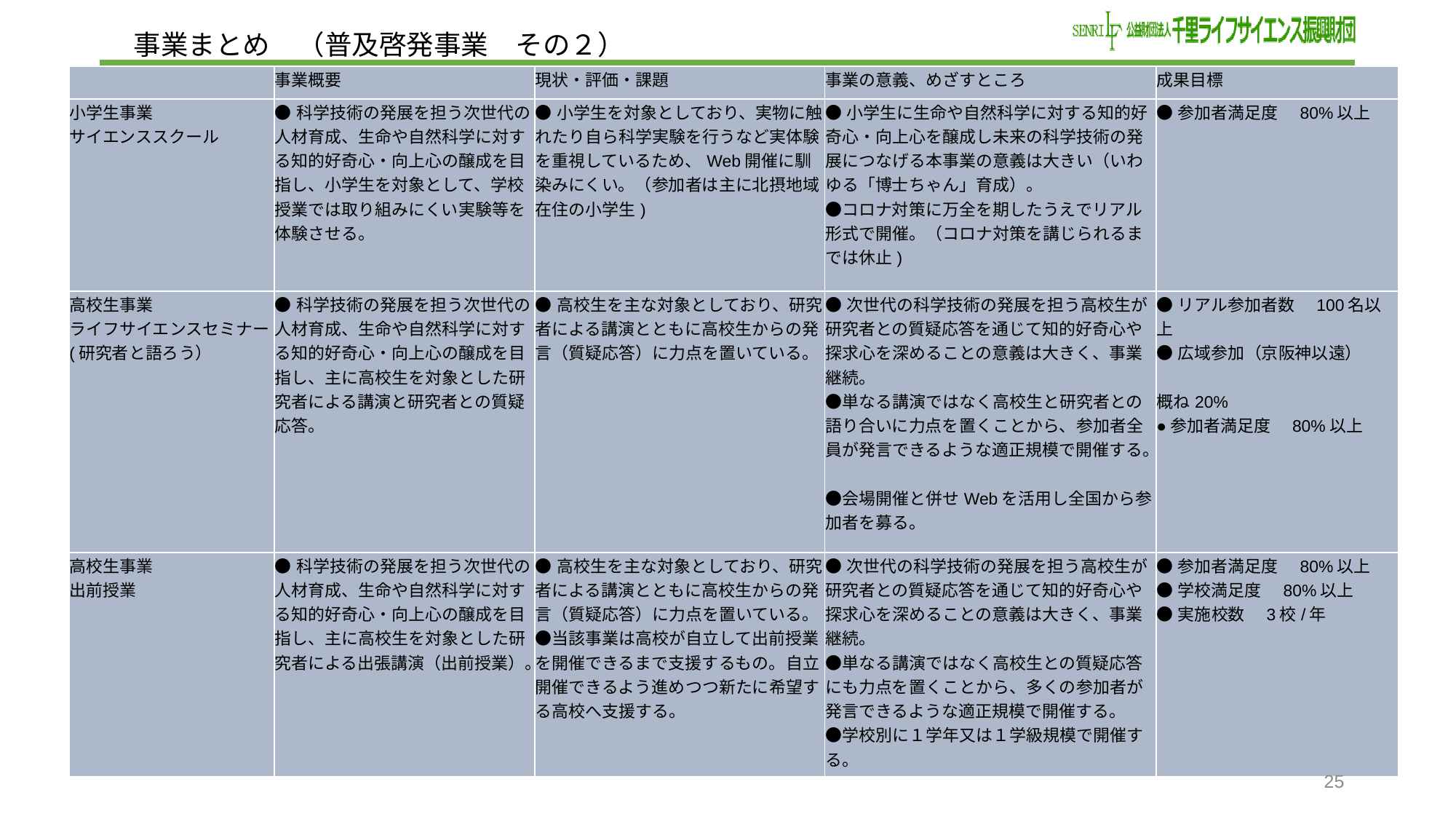

事業まとめ　（普及啓発事業　その２）
|  | 事業概要 | 現状・評価・課題 | 事業の意義、めざすところ | 成果目標 |
| --- | --- | --- | --- | --- |
| 小学生事業 サイエンススクール | ●科学技術の発展を担う次世代の人材育成、生命や自然科学に対する知的好奇心・向上心の醸成を目指し、小学生を対象として、学校授業では取り組みにくい実験等を体験させる。 | ●小学生を対象としており、実物に触れたり自ら科学実験を行うなど実体験を重視しているため、Web開催に馴染みにくい。（参加者は主に北摂地域在住の小学生) | ●小学生に生命や自然科学に対する知的好奇心・向上心を醸成し未来の科学技術の発展につなげる本事業の意義は大きい（いわゆる「博士ちゃん」育成）。 ●コロナ対策に万全を期したうえでリアル形式で開催。（コロナ対策を講じられるまでは休止) | ●参加者満足度　80%以上 |
| 高校生事業 ライフサイエンスセミナー (研究者と語ろう） | ●科学技術の発展を担う次世代の人材育成、生命や自然科学に対する知的好奇心・向上心の醸成を目指し、主に高校生を対象とした研究者による講演と研究者との質疑応答。 | ●高校生を主な対象としており、研究者による講演とともに高校生からの発言（質疑応答）に力点を置いている。 | ●次世代の科学技術の発展を担う高校生が研究者との質疑応答を通じて知的好奇心や探求心を深めることの意義は大きく、事業継続。 ●単なる講演ではなく高校生と研究者との語り合いに力点を置くことから、参加者全員が発言できるような適正規模で開催する。 ●会場開催と併せWebを活用し全国から参加者を募る。 | ●リアル参加者数　100名以上 ●広域参加（京阪神以遠） 　　　　　　　　　　　　　　概ね20% ●参加者満足度　80%以上 |
| 高校生事業 出前授業 | ●科学技術の発展を担う次世代の人材育成、生命や自然科学に対する知的好奇心・向上心の醸成を目指し、主に高校生を対象とした研究者による出張講演（出前授業）。 | ●高校生を主な対象としており、研究者による講演とともに高校生からの発言（質疑応答）に力点を置いている。 ●当該事業は高校が自立して出前授業を開催できるまで支援するもの。自立開催できるよう進めつつ新たに希望する高校へ支援する。 | ●次世代の科学技術の発展を担う高校生が研究者との質疑応答を通じて知的好奇心や探求心を深めることの意義は大きく、事業継続。 ●単なる講演ではなく高校生との質疑応答にも力点を置くことから、多くの参加者が発言できるような適正規模で開催する。 ●学校別に１学年又は１学級規模で開催する。 | ●参加者満足度　80%以上 ●学校満足度　80%以上 ●実施校数　3校/年 |
25